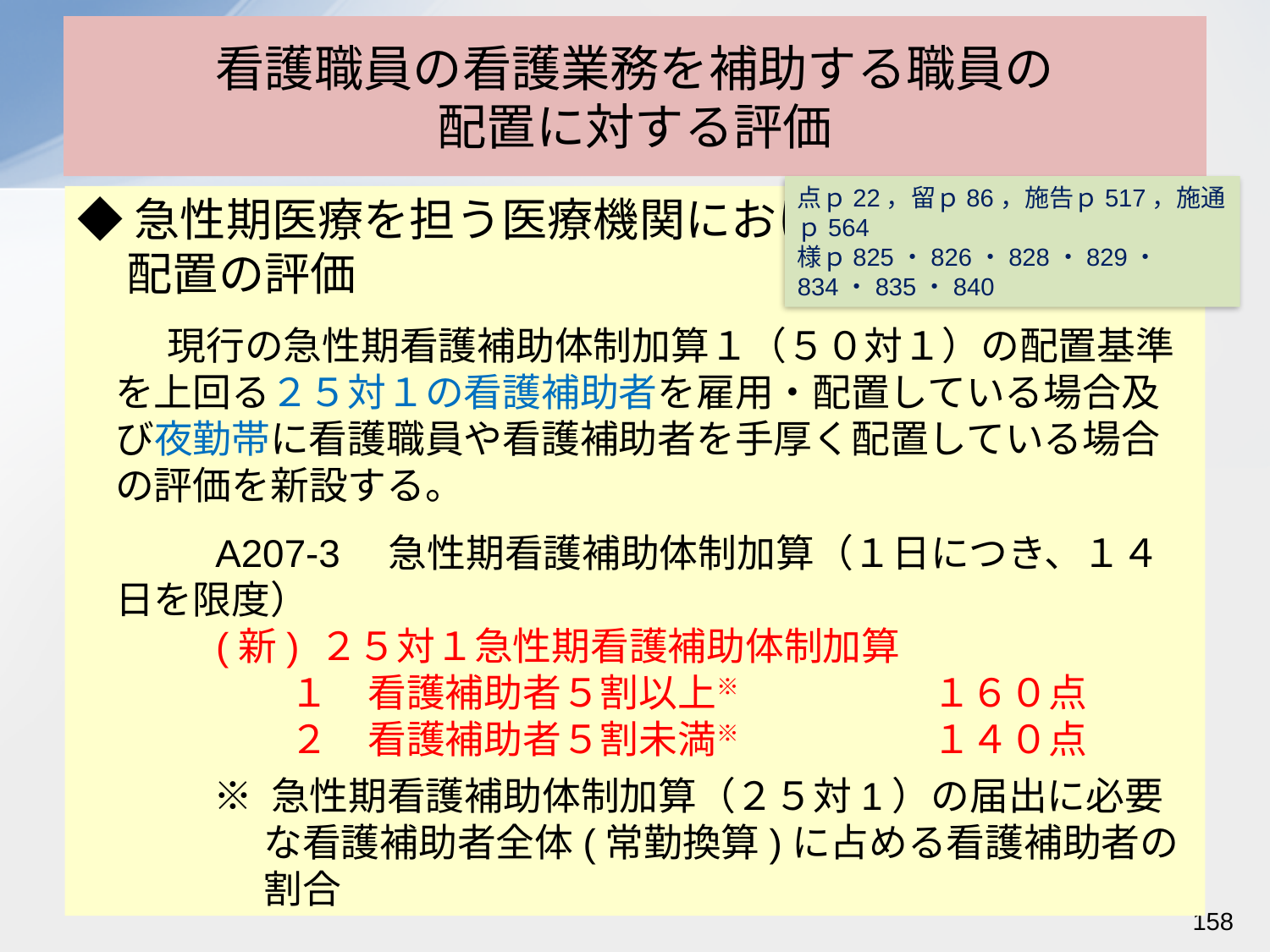

# 看護職員の看護業務を補助する職員の 配置に対する評価
点ｐ22，留ｐ86，施告ｐ517，施通ｐ564
様ｐ825・826・828・829・834・835・840
◆急性期医療を担う医療機関における看護補助者の
配置の評価
　現行の急性期看護補助体制加算１（５０対１）の配置基準を上回る２５対１の看護補助者を雇用・配置している場合及び夜勤帯に看護職員や看護補助者を手厚く配置している場合の評価を新設する。
　　A207-3　急性期看護補助体制加算（１日につき、１４日を限度）
(新) ２５対１急性期看護補助体制加算
１　看護補助者５割以上※　　　　　１６０点
２　看護補助者５割未満※　　　　　１４０点
※ 急性期看護補助体制加算（２５対1）の届出に必要な看護補助者全体(常勤換算)に占める看護補助者の割合
158